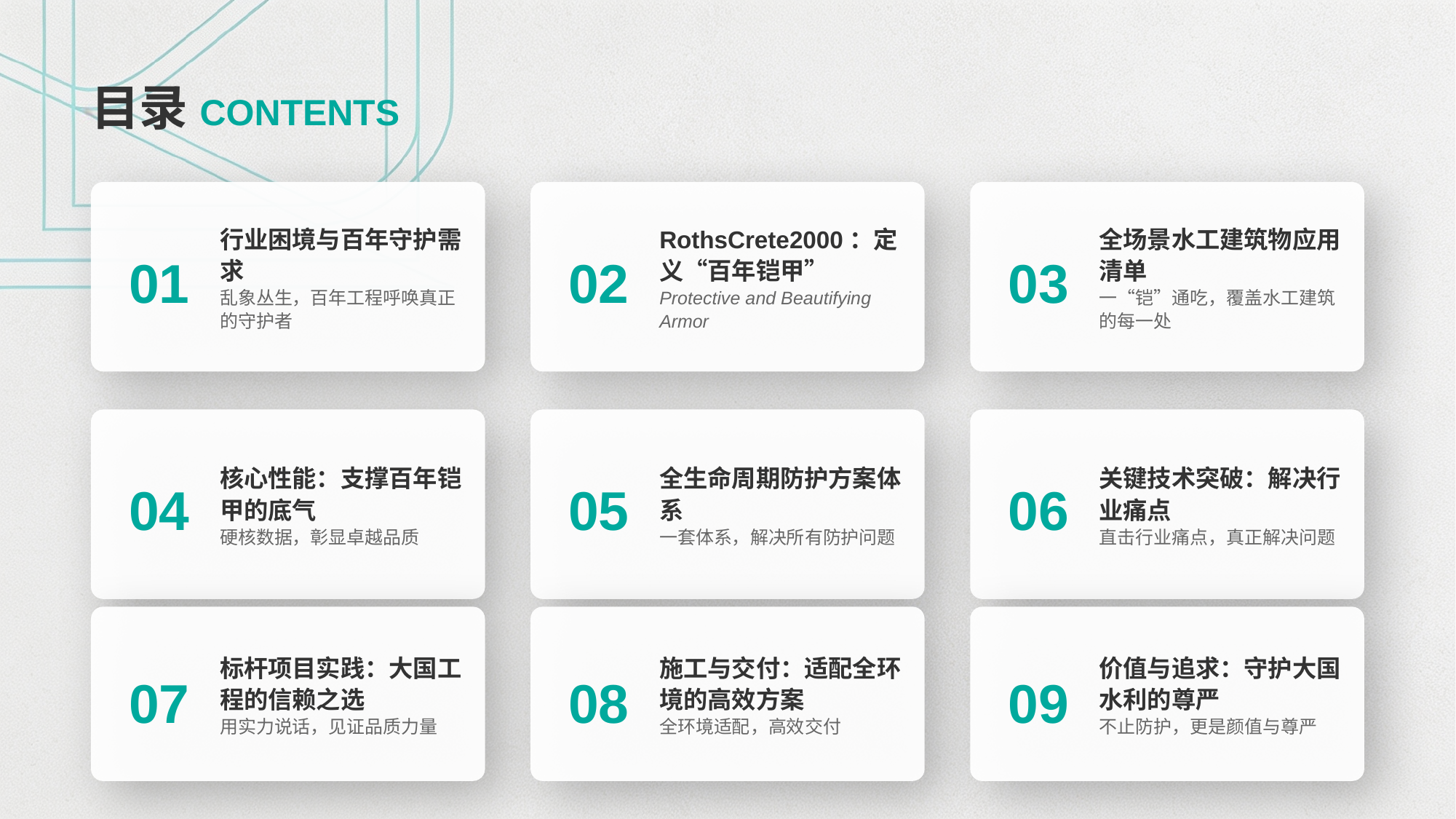

目录CONTENTS

行业困境与百年守护需求
乱象丛生，百年工程呼唤真正的守护者
RothsCrete2000：定义“百年铠甲”
Protective and Beautifying Armor
全场景水工建筑物应用清单
一“铠”通吃，覆盖水工建筑的每一处
01
02
03

核心性能：支撑百年铠甲的底气
硬核数据，彰显卓越品质
全生命周期防护方案体系
一套体系，解决所有防护问题
关键技术突破：解决行业痛点
直击行业痛点，真正解决问题
04
05
06

标杆项目实践：大国工程的信赖之选
用实力说话，见证品质力量
施工与交付：适配全环境的高效方案
全环境适配，高效交付
价值与追求：守护大国水利的尊严
不止防护，更是颜值与尊严
07
08
09